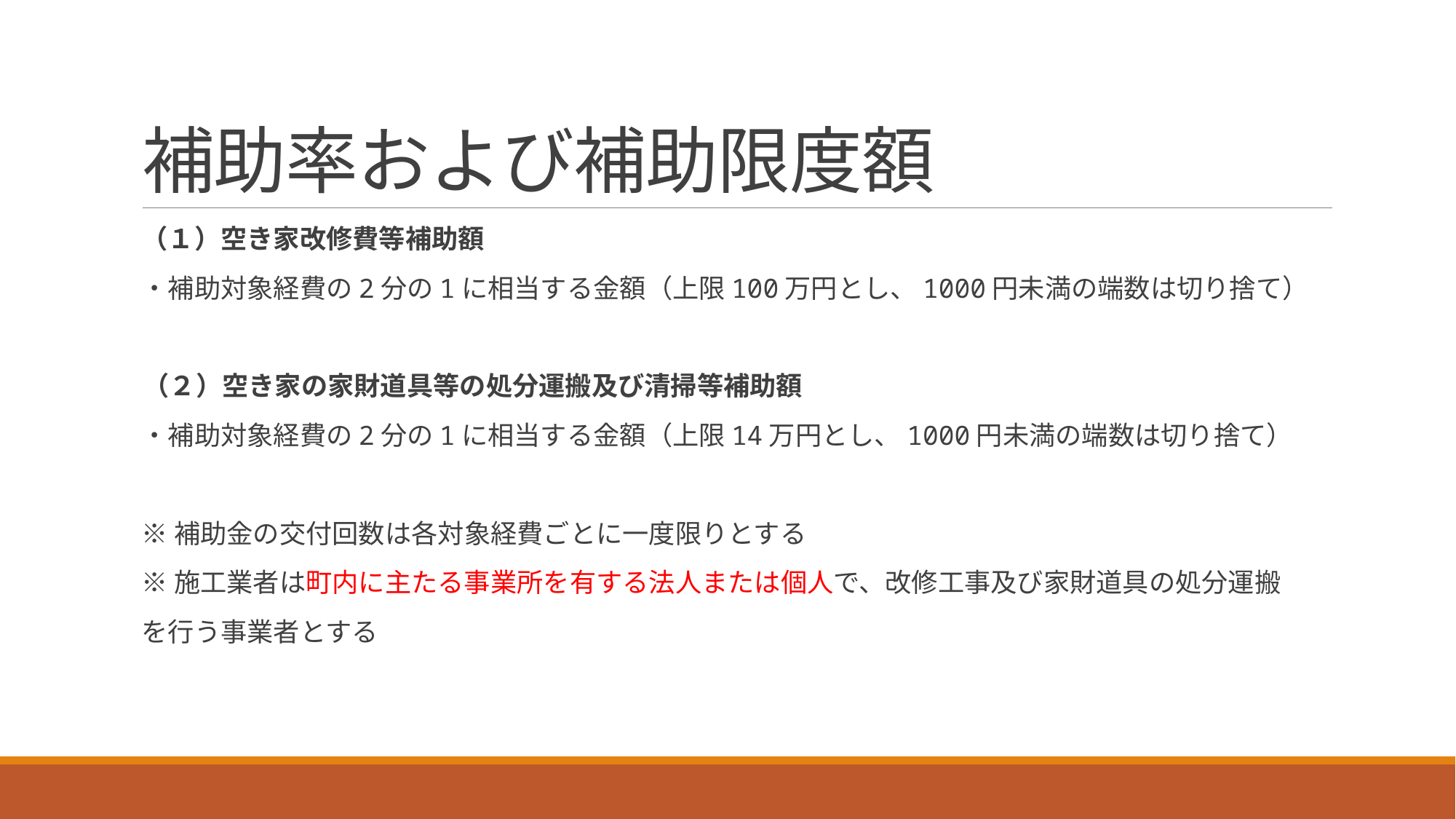

# 補助率および補助限度額
（１）空き家改修費等補助額
・補助対象経費の2分の1に相当する金額（上限100万円とし、1000円未満の端数は切り捨て）

 （２）空き家の家財道具等の処分運搬及び清掃等補助額
・補助対象経費の2分の1に相当する金額（上限14万円とし、1000円未満の端数は切り捨て）

※補助金の交付回数は各対象経費ごとに一度限りとする
※施工業者は町内に主たる事業所を有する法人または個人で、改修工事及び家財道具の処分運搬
を行う事業者とする